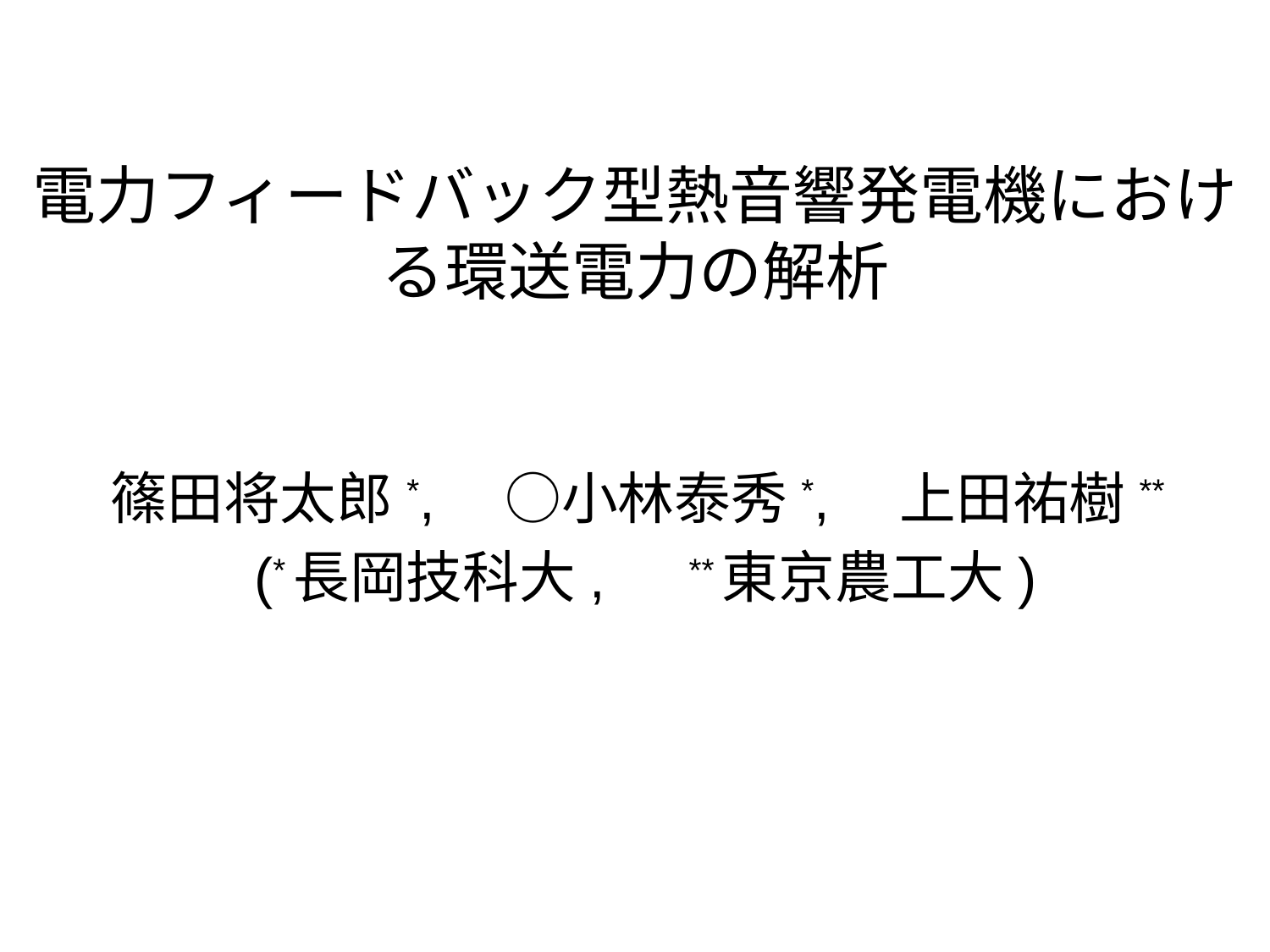

# 電力フィードバック型熱音響発電機における環送電力の解析
篠田将太郎*,　○小林泰秀*,　上田祐樹**
 (*長岡技科大,　**東京農工大)